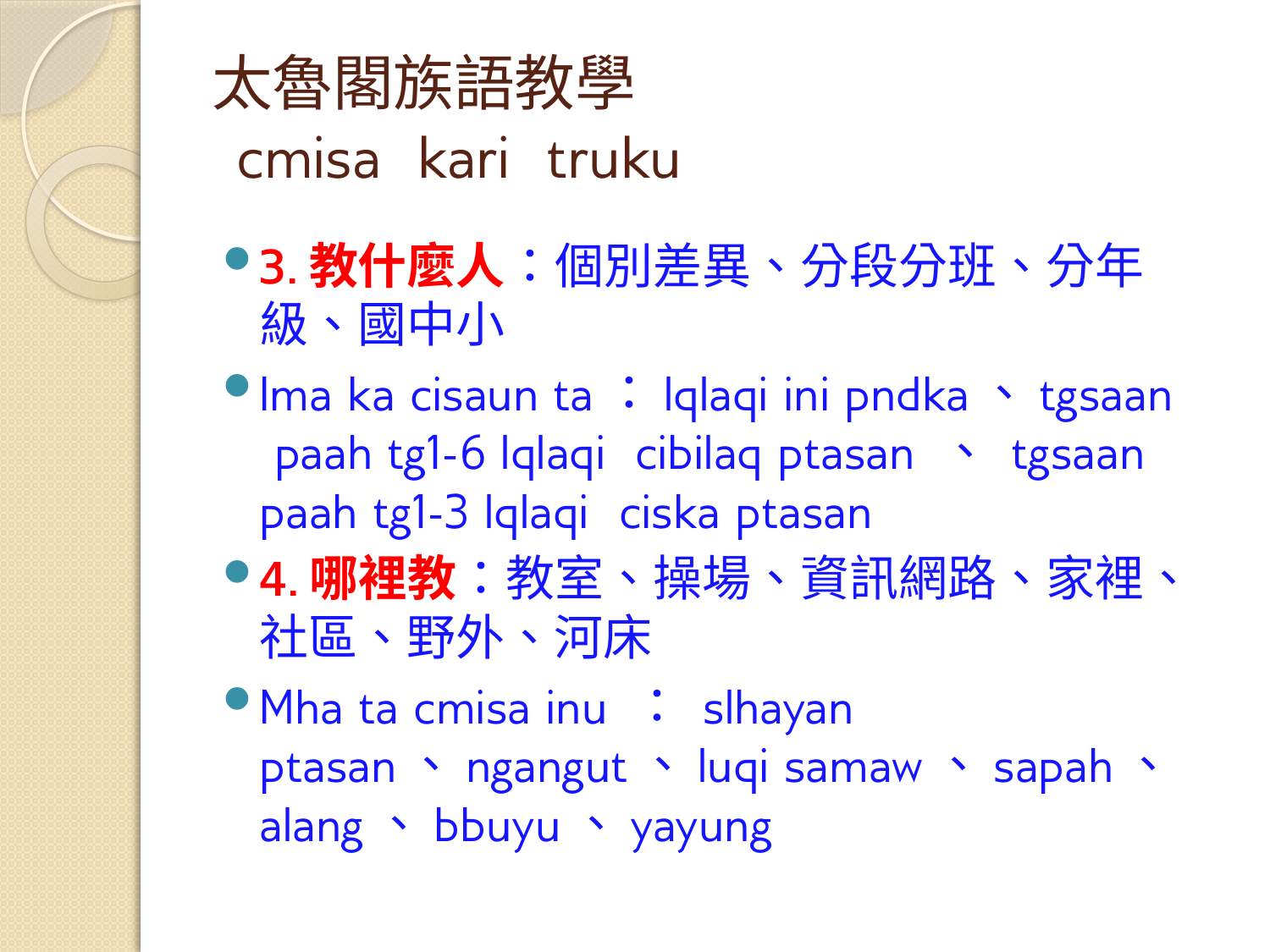

# 太魯閣族語教學 cmisa  kari  truku
3.教什麼人：個別差異、分段分班、分年級、國中小
Ima ka cisaun ta：lqlaqi ini pndka、tgsaan  paah tg1-6 lqlaqi  cibilaq ptasan 、 tgsaan  paah tg1-3 lqlaqi  ciska ptasan
4.哪裡教：教室、操場、資訊網路、家裡、社區、野外、河床
Mha ta cmisa inu ： slhayan ptasan、ngangut、luqi samaw、sapah、alang、bbuyu、yayung